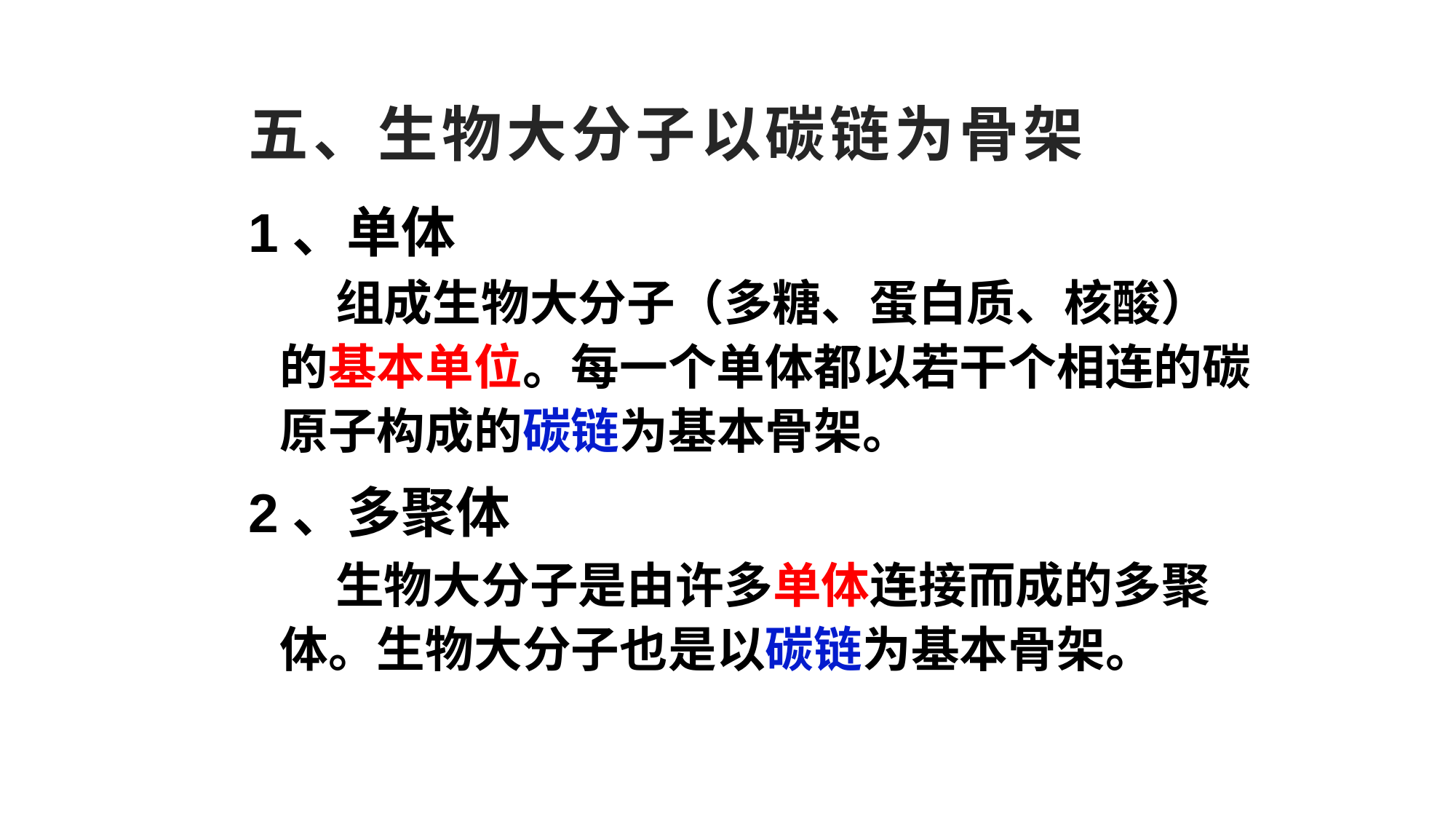

五、生物大分子以碳链为骨架
1、单体
    组成生物大分子（多糖、蛋白质、核酸）的基本单位。每一个单体都以若干个相连的碳原子构成的碳链为基本骨架。
2、多聚体
    生物大分子是由许多单体连接而成的多聚体。生物大分子也是以碳链为基本骨架。